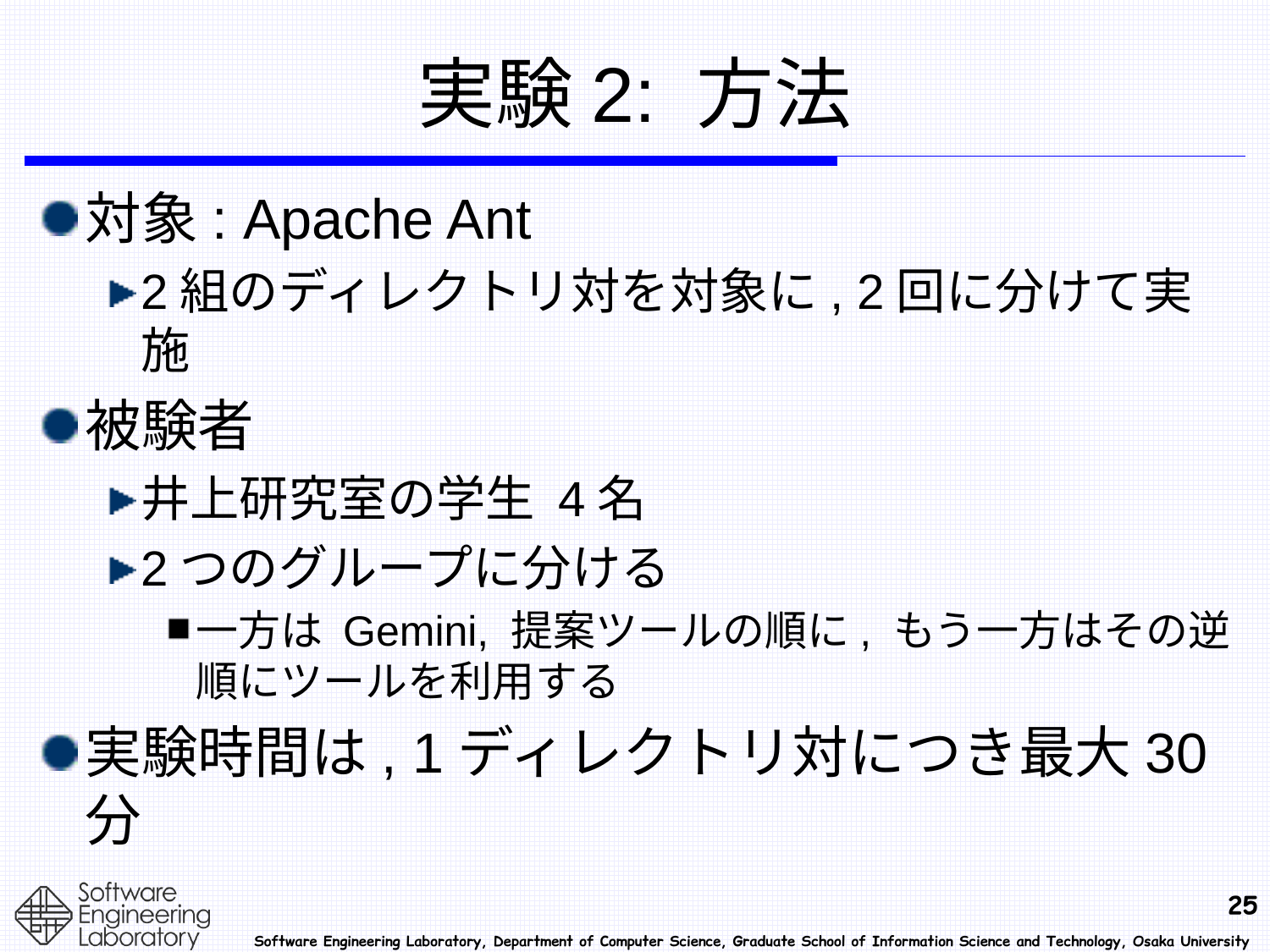

# 実験2: 方法
対象: Apache Ant
2組のディレクトリ対を対象に, 2回に分けて実施
被験者
井上研究室の学生 4名
2つのグループに分ける
一方は Gemini, 提案ツールの順に, もう一方はその逆順にツールを利用する
実験時間は, 1ディレクトリ対につき最大30分